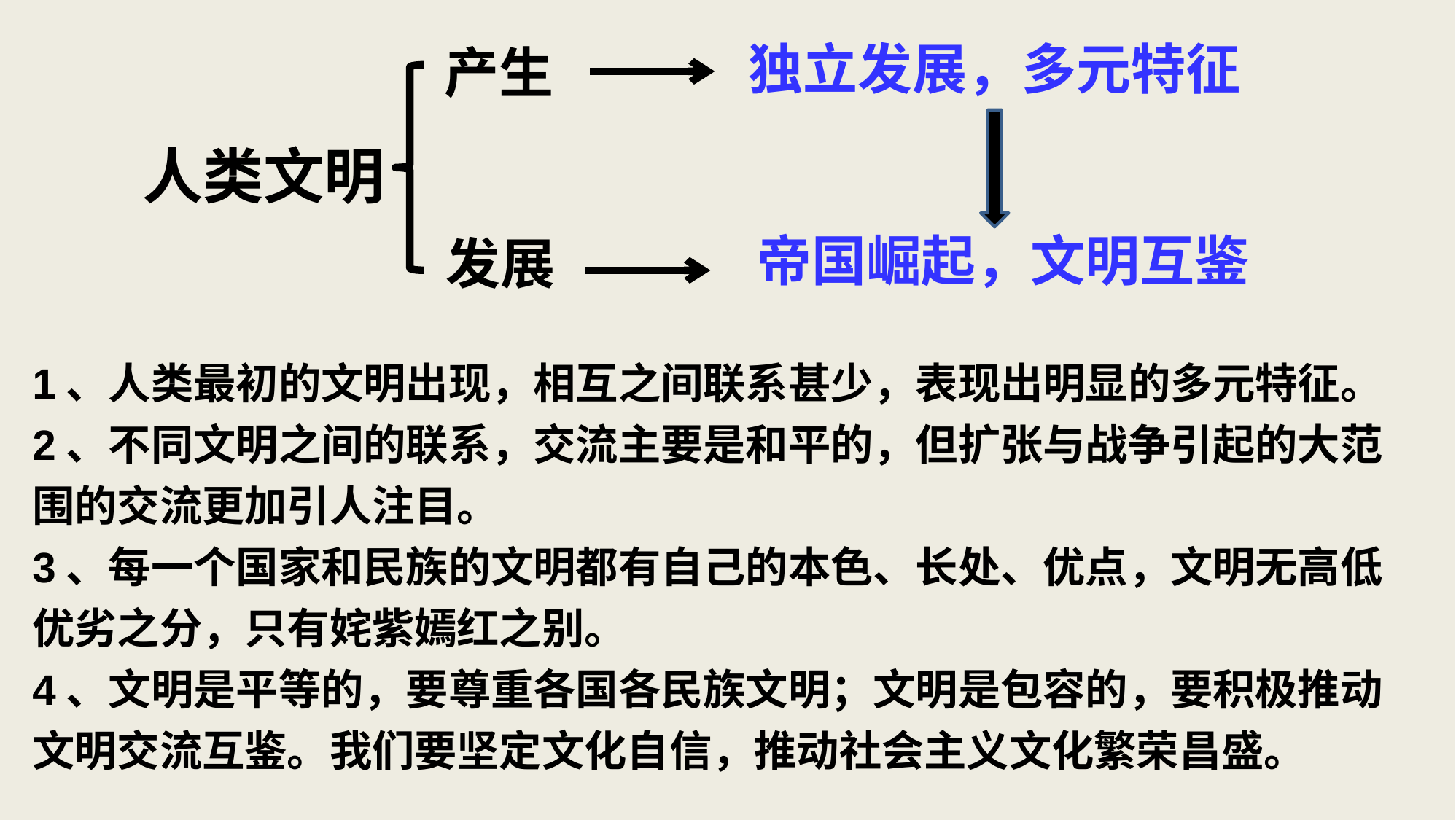

独立发展，多元特征
产生

人类文明
帝国崛起，文明互鉴
发展
1、人类最初的文明出现，相互之间联系甚少，表现出明显的多元特征。
2、不同文明之间的联系，交流主要是和平的，但扩张与战争引起的大范围的交流更加引人注目。
3、每一个国家和民族的文明都有自己的本色、长处、优点，文明无高低优劣之分，只有姹紫嫣红之别。
4、文明是平等的，要尊重各国各民族文明；文明是包容的，要积极推动文明交流互鉴。我们要坚定文化自信，推动社会主义文化繁荣昌盛。